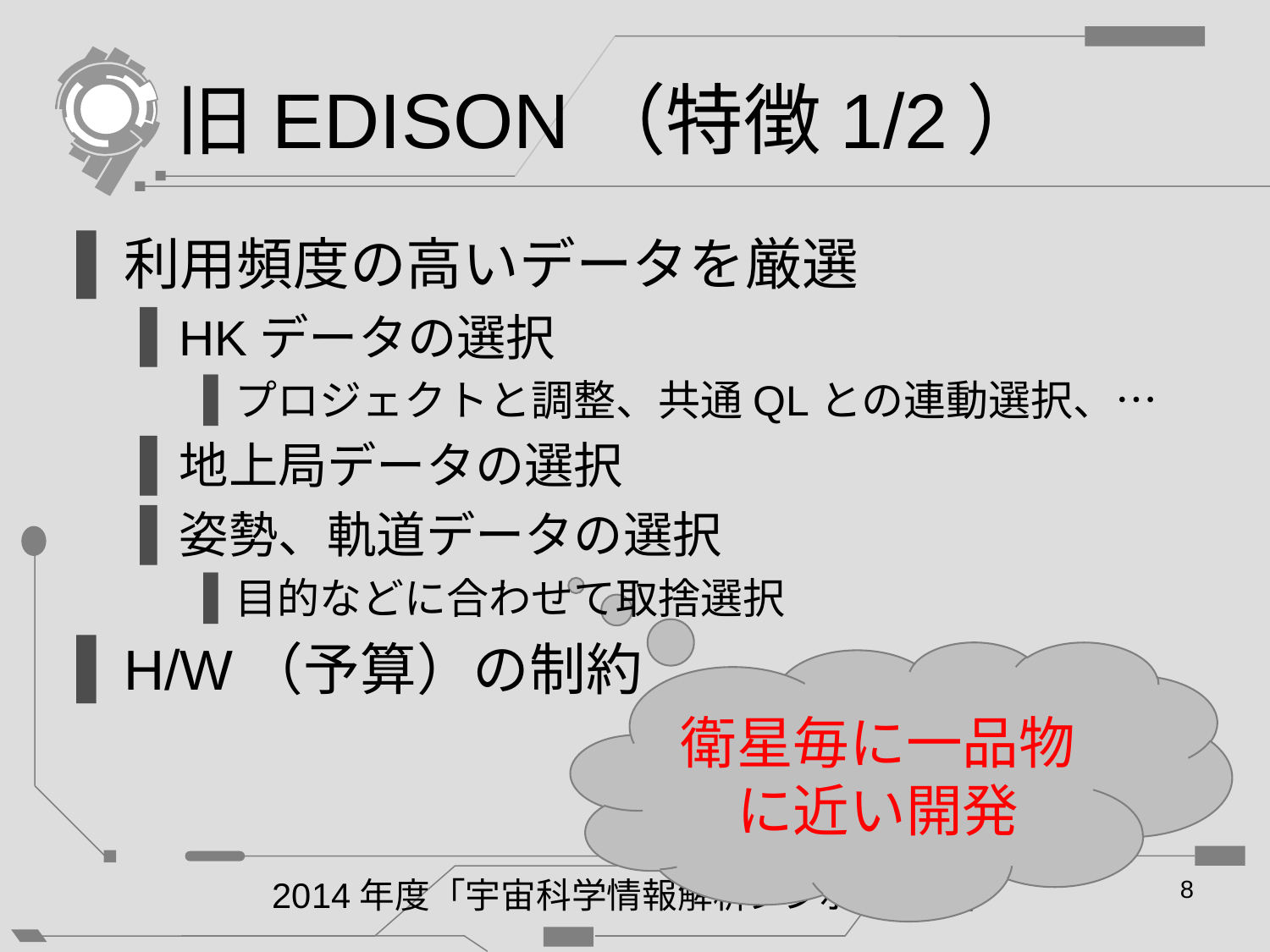

# 旧EDISON（特徴1/2）
利用頻度の高いデータを厳選
HKデータの選択
プロジェクトと調整、共通QLとの連動選択、…
地上局データの選択
姿勢、軌道データの選択
目的などに合わせて取捨選択
H/W（予算）の制約
衛星毎に一品物に近い開発
2014年度「宇宙科学情報解析シンポジウム」
8